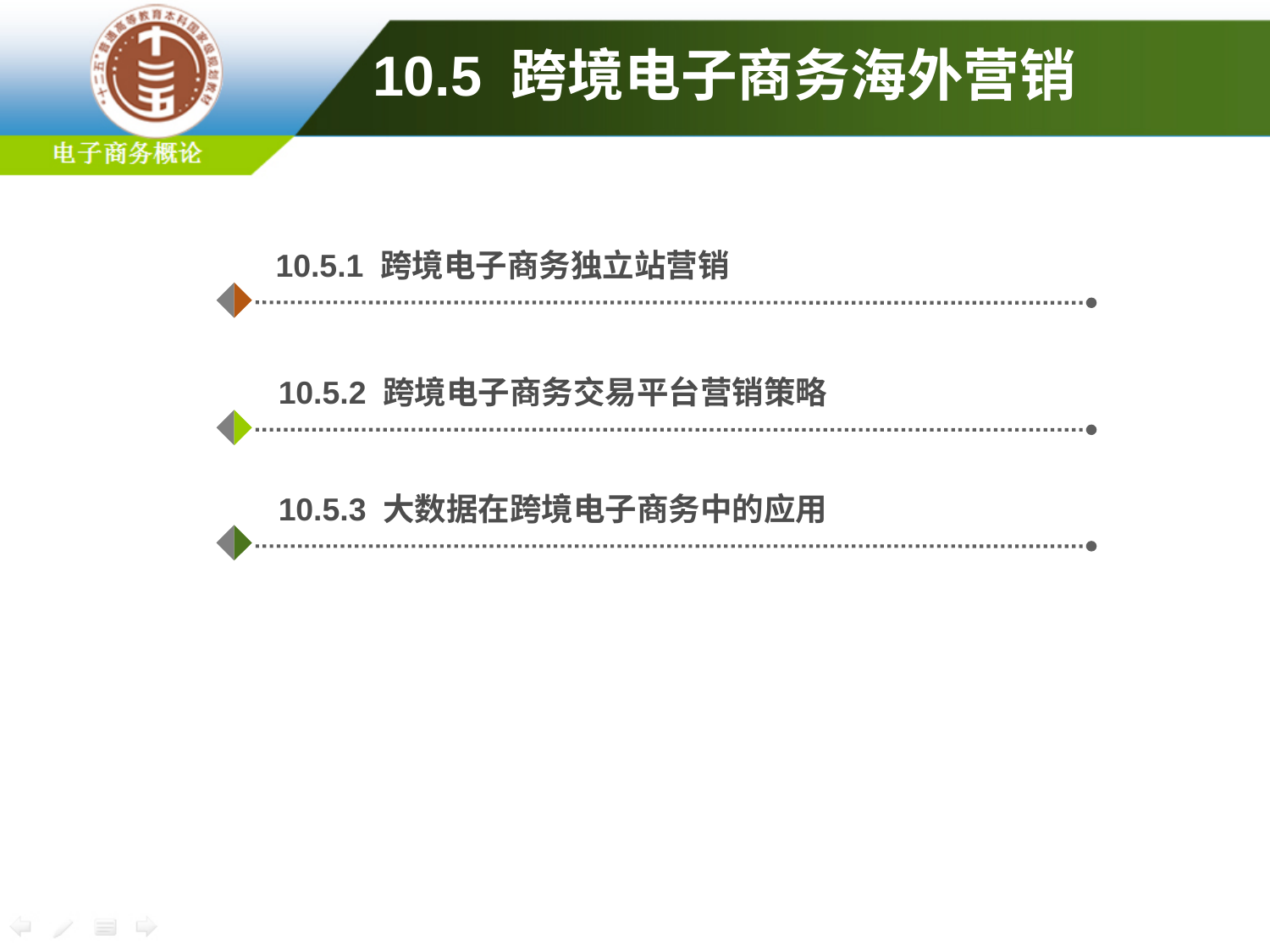

10.5 跨境电子商务海外营销
10.5.1 跨境电子商务独立站营销

10.5.2 跨境电子商务交易平台营销策略

10.5.3 大数据在跨境电子商务中的应用